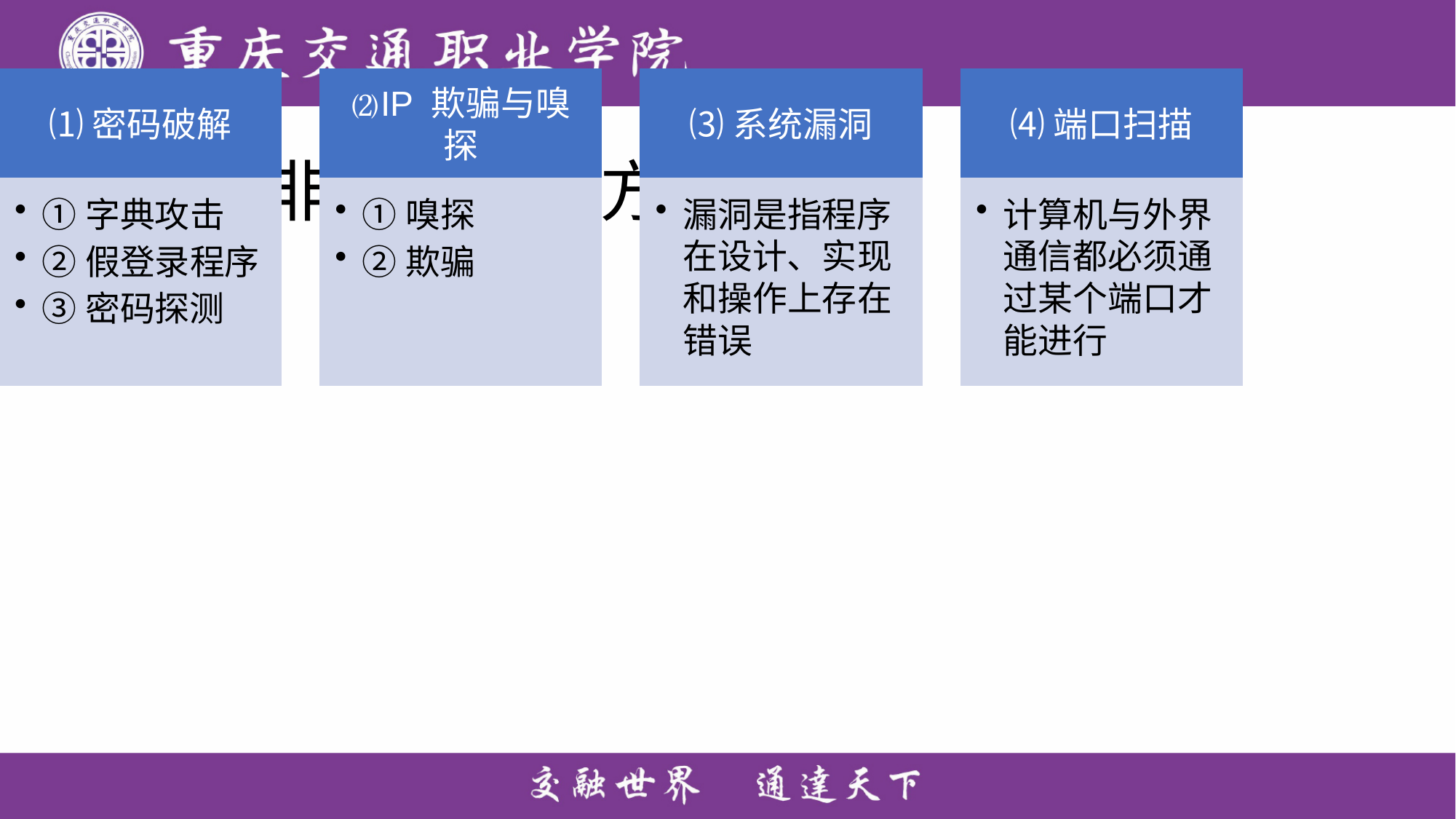

# 3.3.3 非法入侵的方式
⑴密码破解
①字典攻击
②假登录程序
③密码探测
⑵IP 欺骗与嗅探
①嗅探
②欺骗
⑶系统漏洞
漏洞是指程序在设计、实现和操作上存在错误
⑷端口扫描
计算机与外界通信都必须通过某个端口才能进行